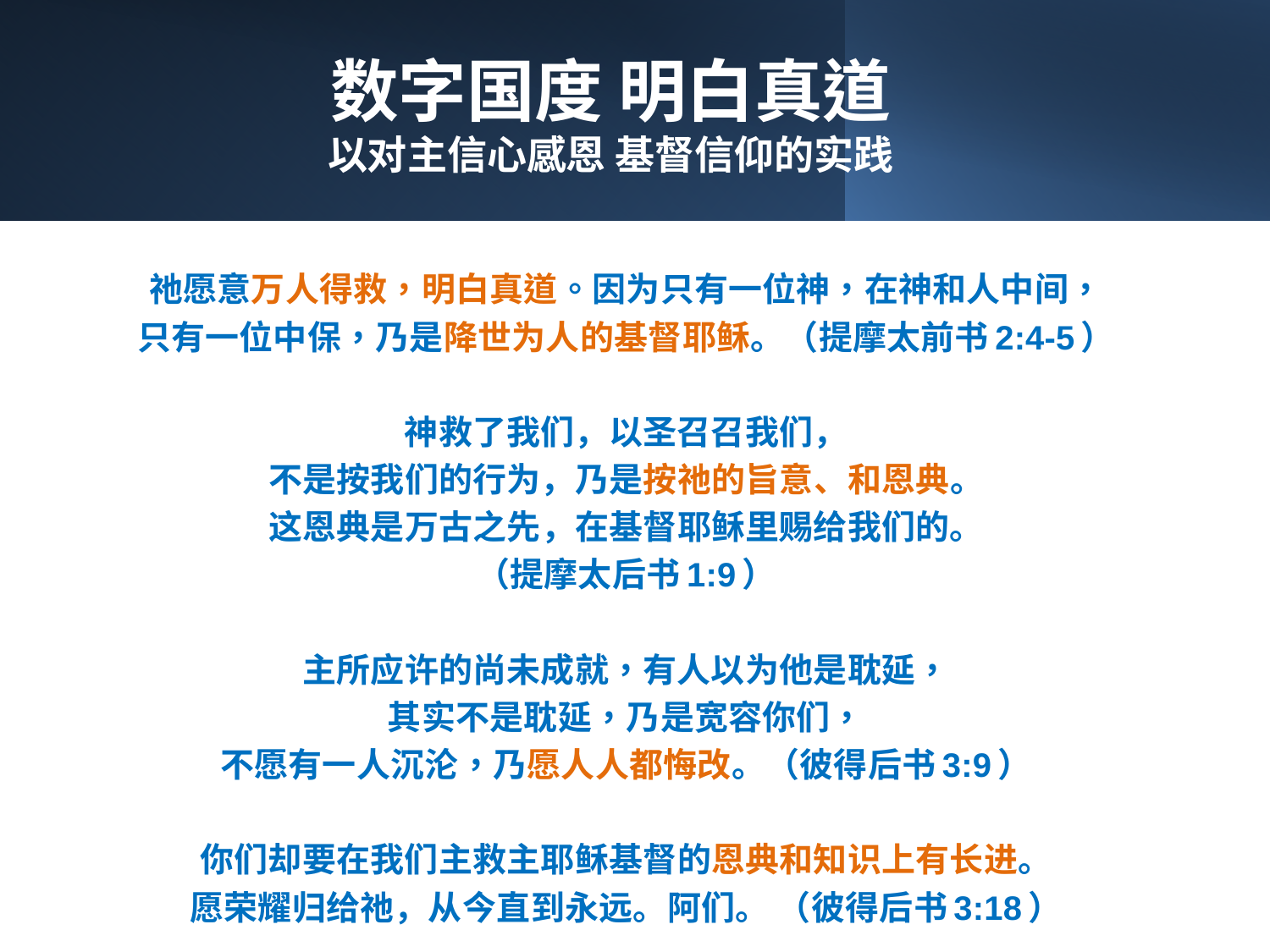

# 数字国度 明白真道 以对主信心感恩 基督信仰的实践
祂愿意万人得救，明白真道。因为只有一位神，在神和人中间，
只有一位中保，乃是降世为人的基督耶稣。（提摩太前书2:4-5）

神救了我们，以圣召召我们，
不是按我们的行为，乃是按祂的旨意、和恩典。
这恩典是万古之先，在基督耶稣里赐给我们的。
（提摩太后书1:9）

主所应许的尚未成就，有人以为他是耽延，
其实不是耽延，乃是宽容你们，
不愿有一人沉沦，乃愿人人都悔改。（彼得后书3:9）

你们却要在我们主救主耶稣基督的恩典和知识上有长进。
愿荣耀归给祂，从今直到永远。阿们。 （彼得后书3:18）